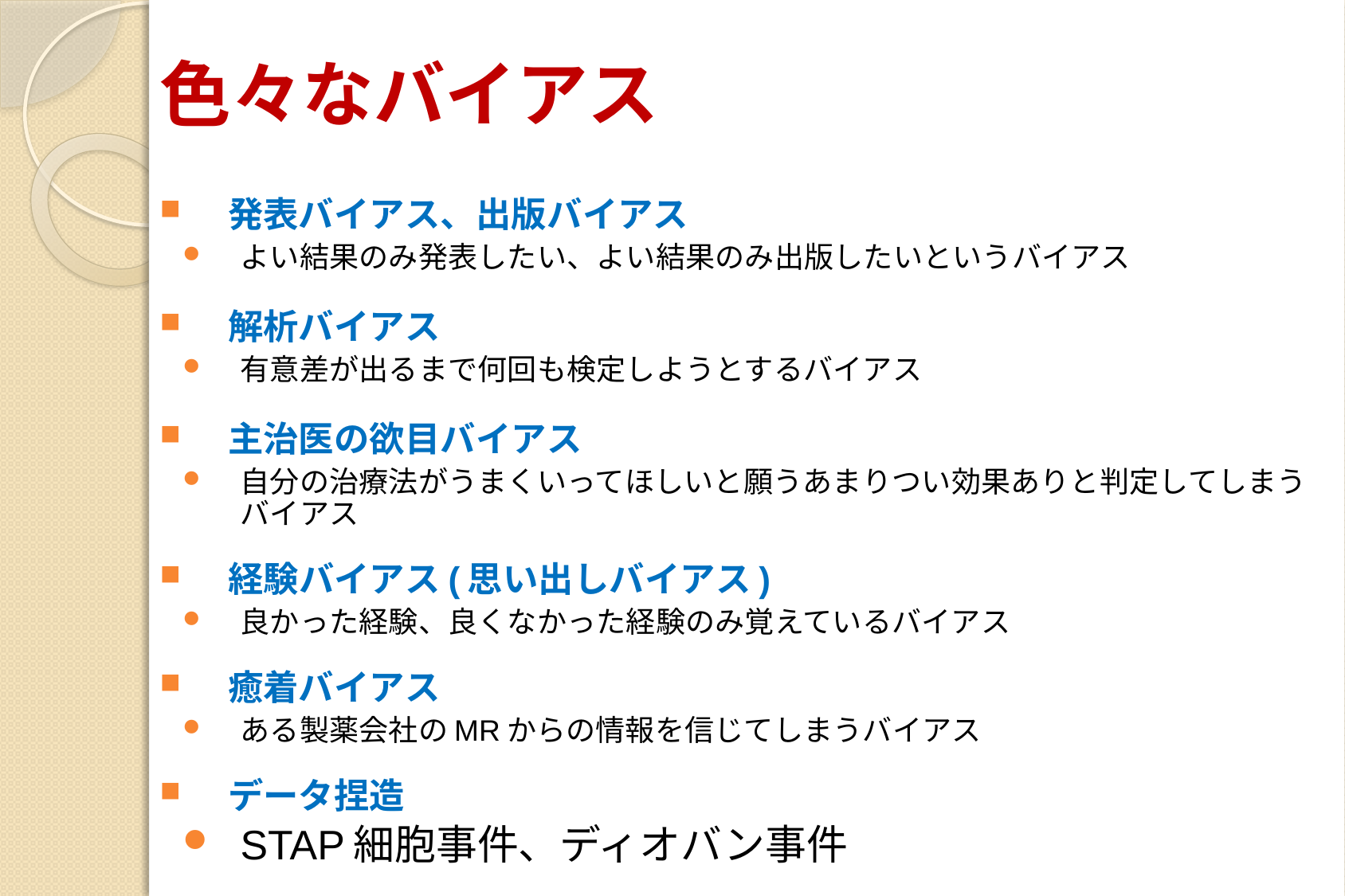

# 色々なバイアス
発表バイアス、出版バイアス
よい結果のみ発表したい、よい結果のみ出版したいというバイアス
解析バイアス
有意差が出るまで何回も検定しようとするバイアス
主治医の欲目バイアス
自分の治療法がうまくいってほしいと願うあまりつい効果ありと判定してしまうバイアス
経験バイアス(思い出しバイアス)
良かった経験、良くなかった経験のみ覚えているバイアス
癒着バイアス
ある製薬会社のMRからの情報を信じてしまうバイアス
データ捏造
STAP細胞事件、ディオバン事件